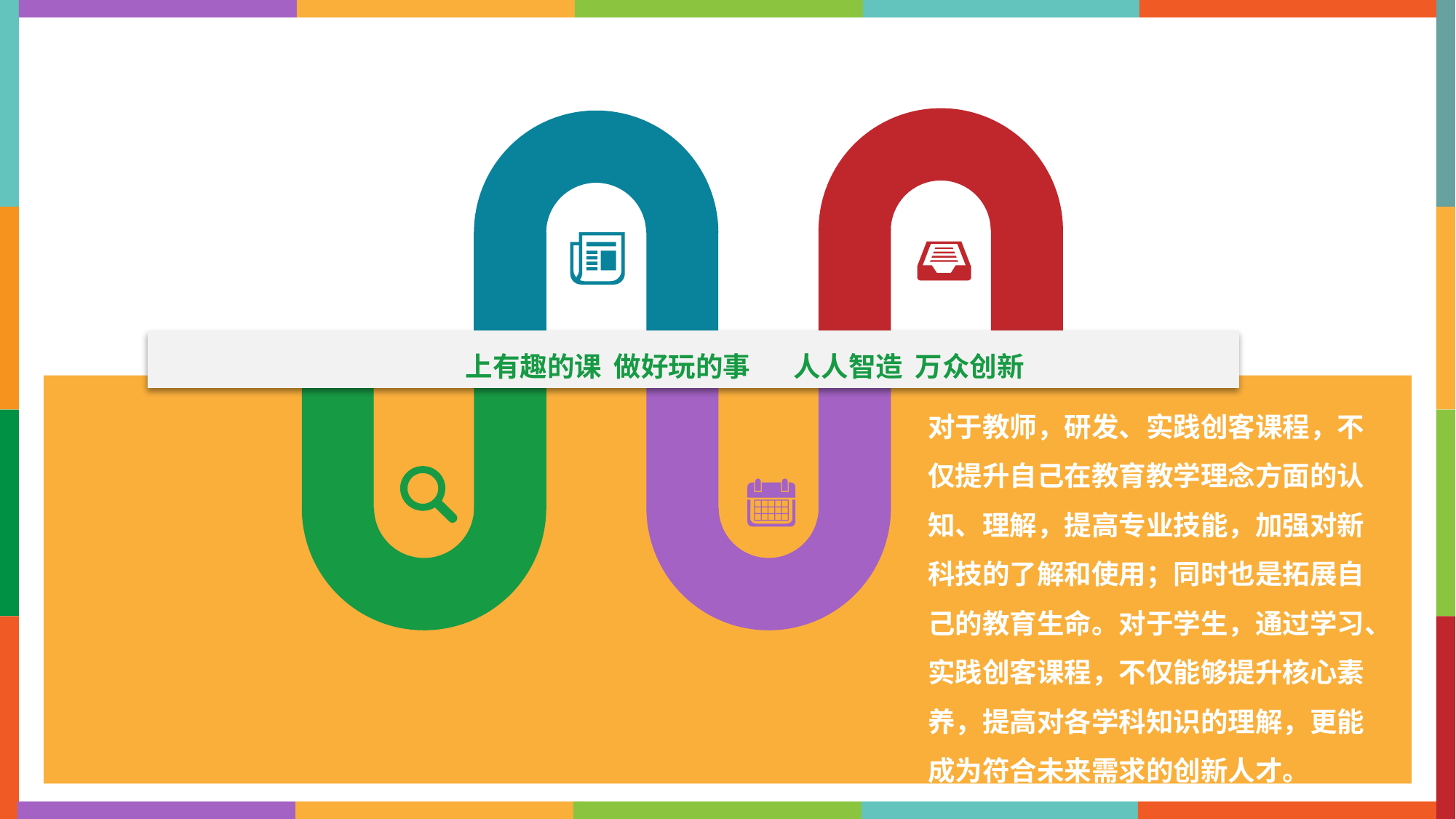

上有趣的课  做好玩的事       人人智造  万众创新

对于教师，研发、实践创客课程，不仅提升自己在教育教学理念方面的认知、理解，提高专业技能，加强对新科技的了解和使用；同时也是拓展自己的教育生命。对于学生，通过学习、实践创客课程，不仅能够提升核心素养，提高对各学科知识的理解，更能成为符合未来需求的创新人才。